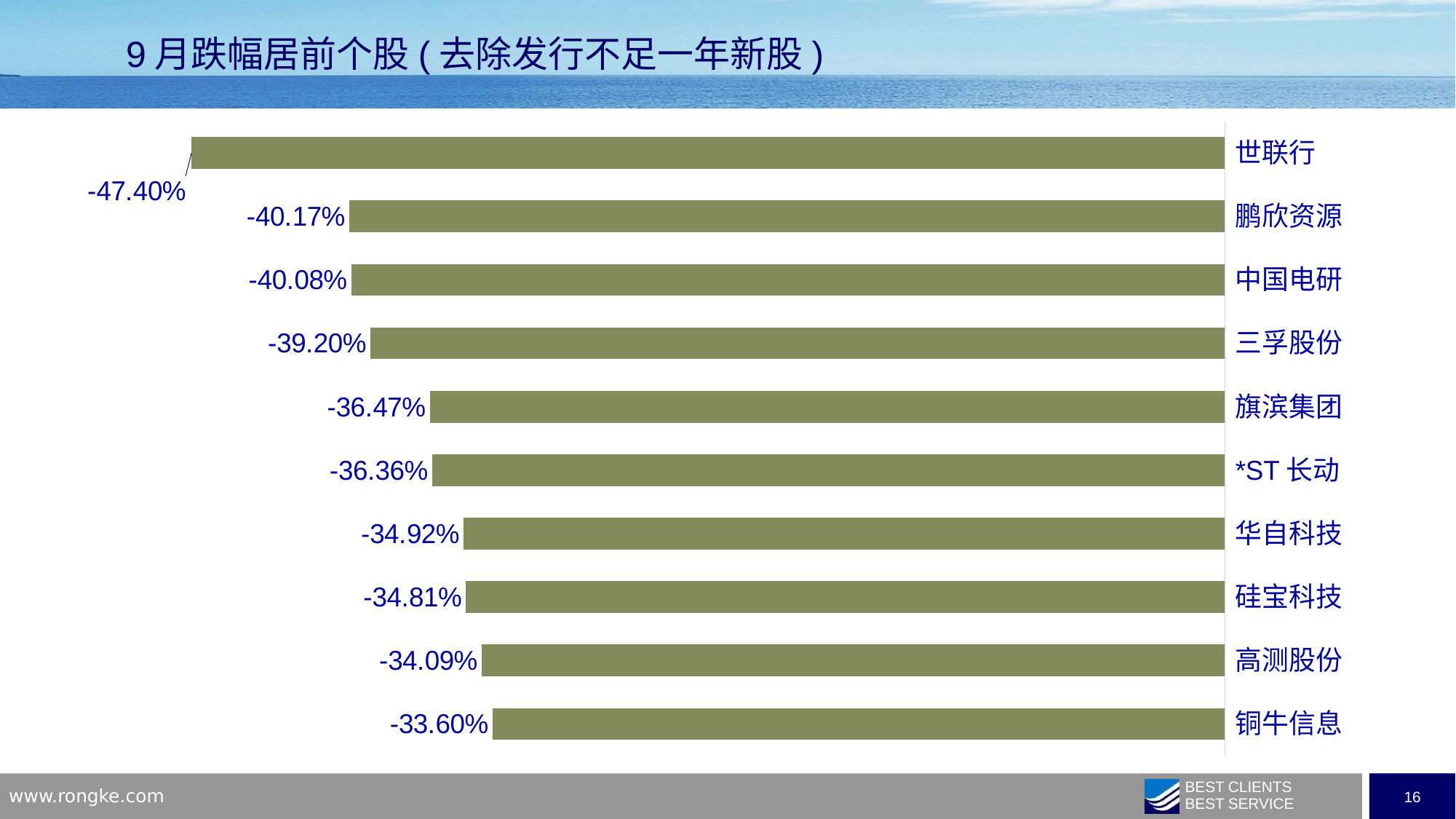

9月跌幅居前个股(去除发行不足一年新股)

### Chart

| Category |  |
|---|---|
| 铜牛信息 | -0.33597678916828 |
| 高测股份 | -0.34086629001882995 |
| 硅宝科技 | -0.3481455563331 |
| 华自科技 | -0.34922600619195004 |
| *ST长动 | -0.36363636363636 |
| 旗滨集团 | -0.36473607038123 |
| 三孚股份 | -0.39196302477853 |
| 中国电研 | -0.40077900779007997 |
| 鹏欣资源 | -0.40167865707434 |
| 世联行 | -0.47404371584699 |